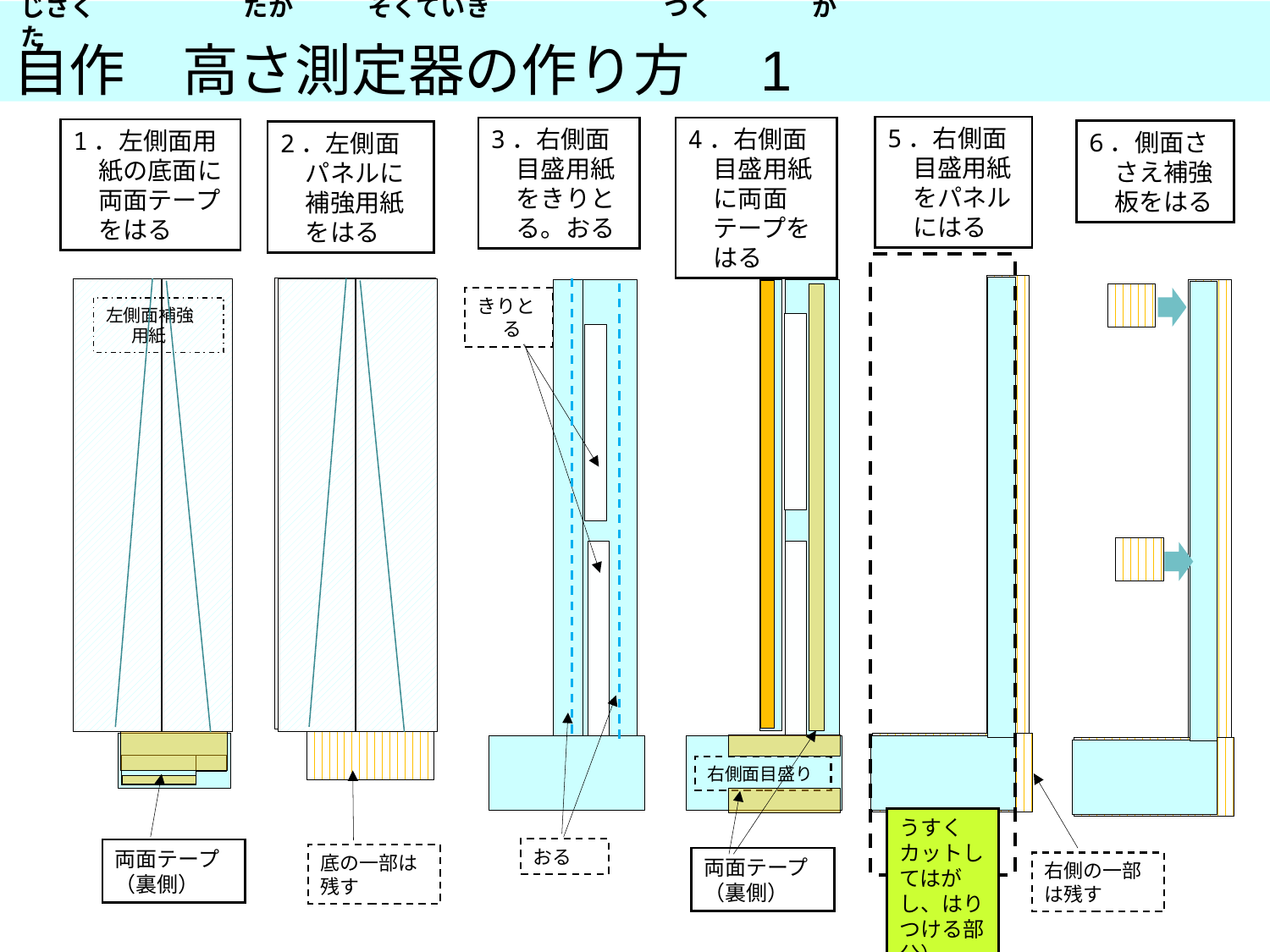

じさく　　　　　　たか　　　そくていき　　　　　　　つく　　　　かた
自作　高さ測定器の作り方　1
5．右側面目盛用紙をパネルにはる
3．右側面目盛用紙をきりとる。おる
4．右側面目盛用紙に両面テープをはる
1．左側面用紙の底面に両面テープをはる
6．側面ささえ補強板をはる
2．左側面パネルに補強用紙をはる

きりとる
左側面補強用紙

右側面目盛り

うすくカットしてはがし、はりつける部分）
おる
両面テープ
（裏側）
底の一部は残す
両面テープ
（裏側）
右側の一部は残す